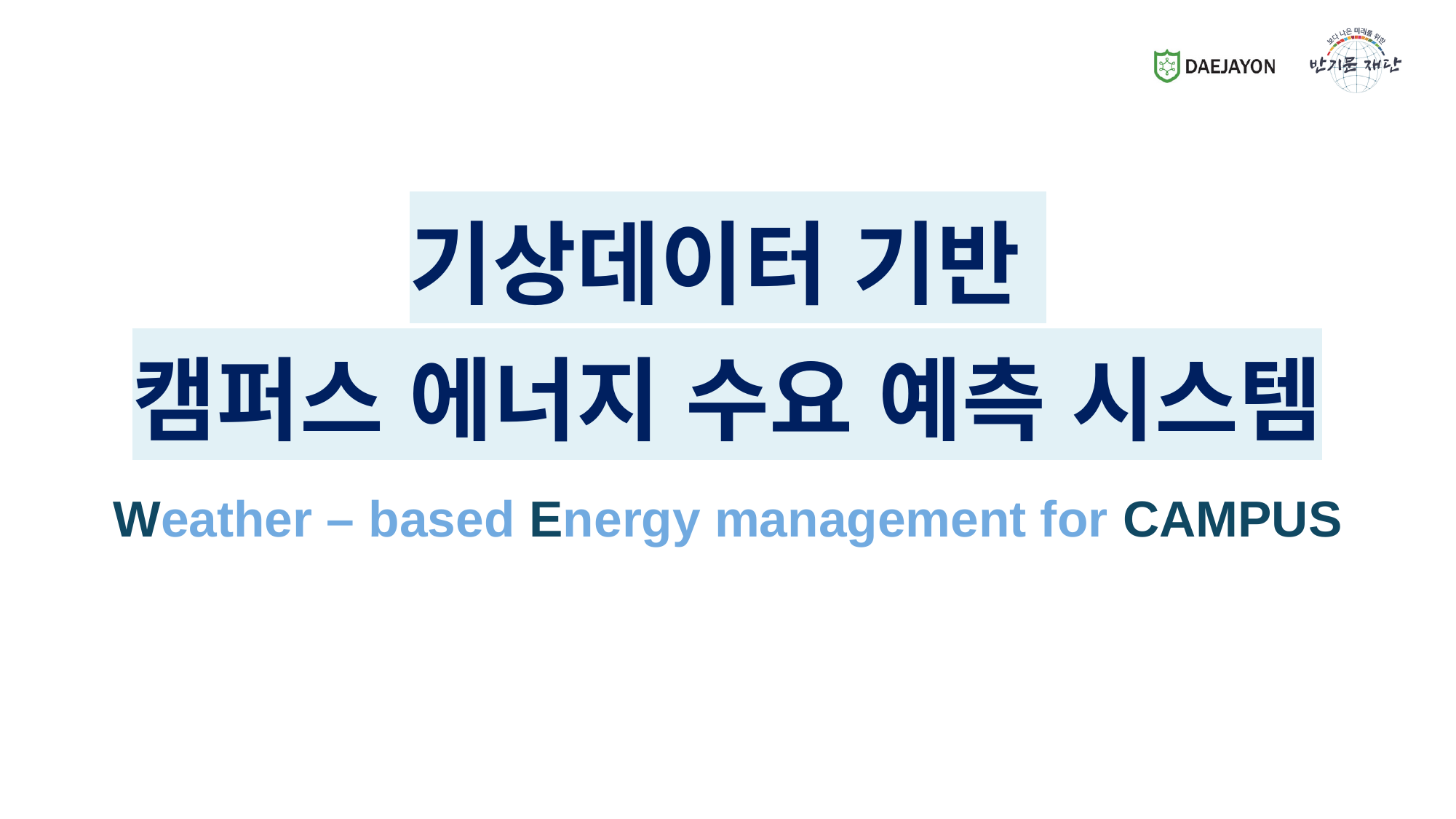

기상데이터 기반
캠퍼스 에너지 수요 예측 시스템
Weather – based Energy management for CAMPUS